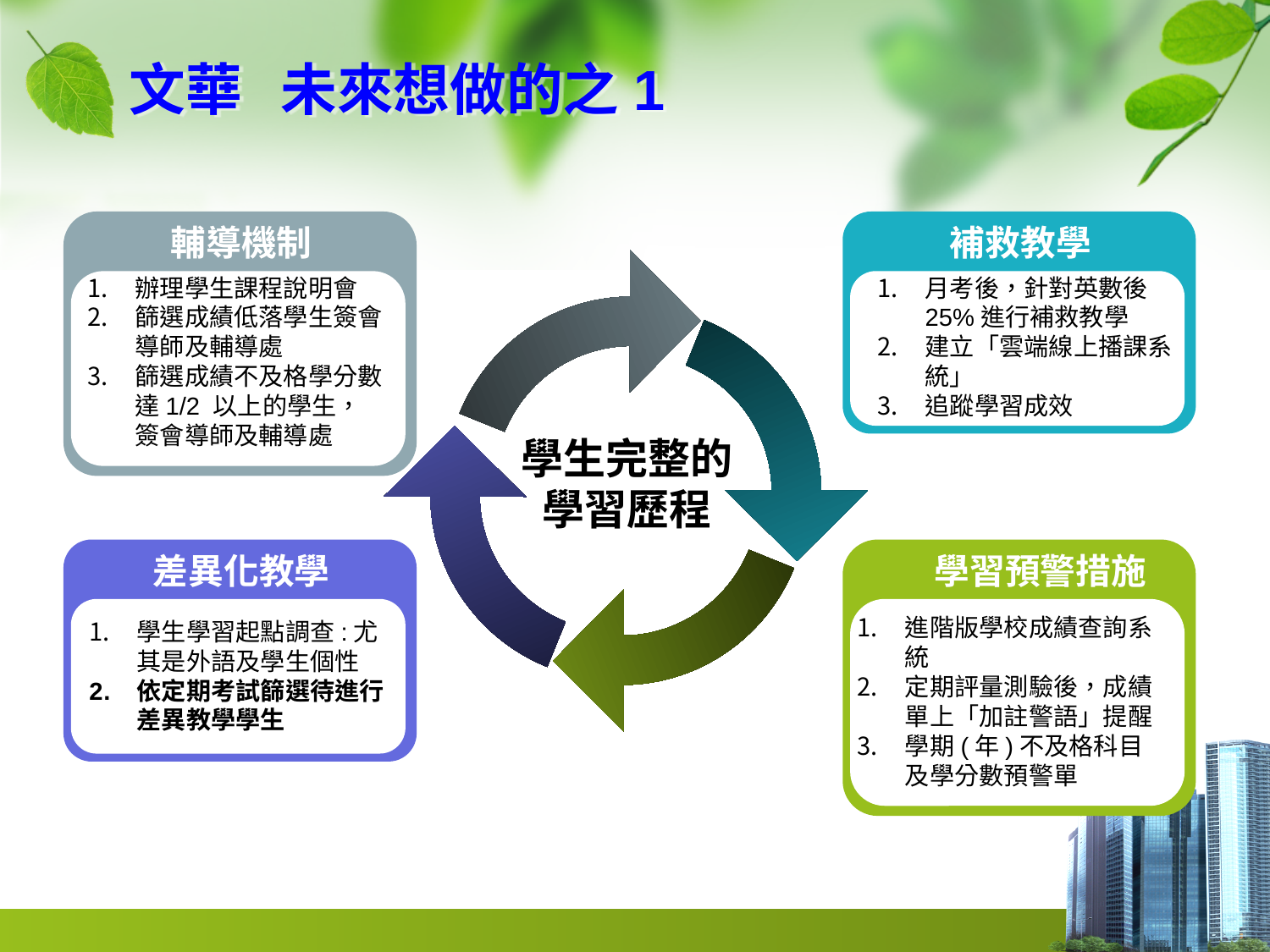

# 文華   未來想做的之1

輔導機制
補救教學
辦理學生課程說明會
篩選成績低落學生簽會導師及輔導處
篩選成績不及格學分數達1/2 以上的學生，簽會導師及輔導處
月考後，針對英數後25%進行補救教學
建立「雲端線上播課系統」
追蹤學習成效

學生完整的
學習歷程

差異化教學
學習預警措施

進階版學校成績查詢系統
定期評量測驗後，成績單上「加註警語」提醒
學期(年)不及格科目及學分數預警單
學生學習起點調查:尤其是外語及學生個性
依定期考試篩選待進行差異教學學生